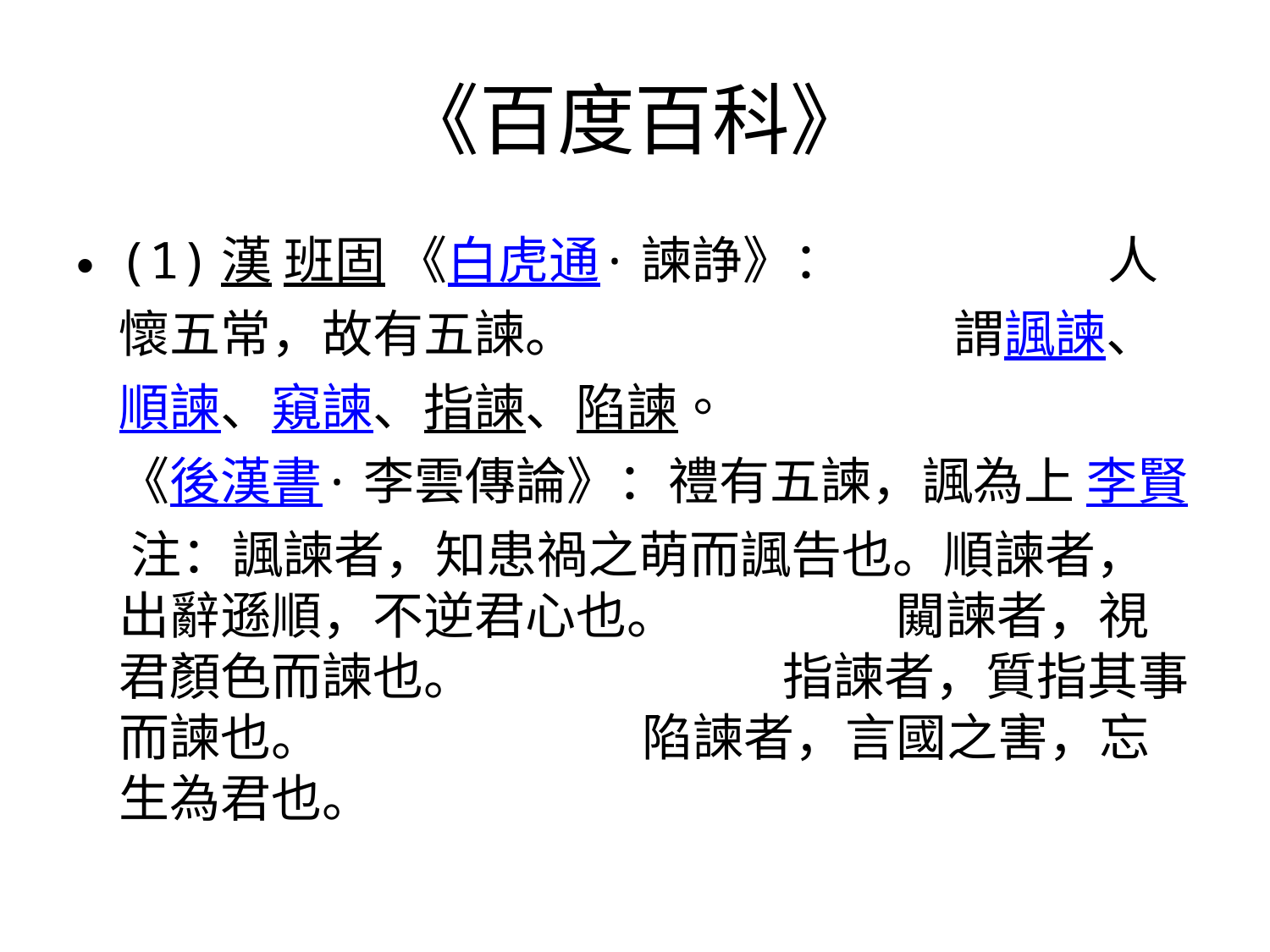

# 《百度百科》
(1)漢 班固 《白虎通·諫諍》：                       人懷五常，故有五諫。                                 謂諷諫、順諫、窺諫、指諫、陷諫。                                     《後漢書·李雲傳論》：禮有五諫，諷為上 李賢 注：諷諫者，知患禍之萌而諷告也。順諫者，出辭遜順，不逆君心也。                   闚諫者，視君顏色而諫也。                           指諫者，質指其事而諫也。                            陷諫者，言國之害，忘生為君也。